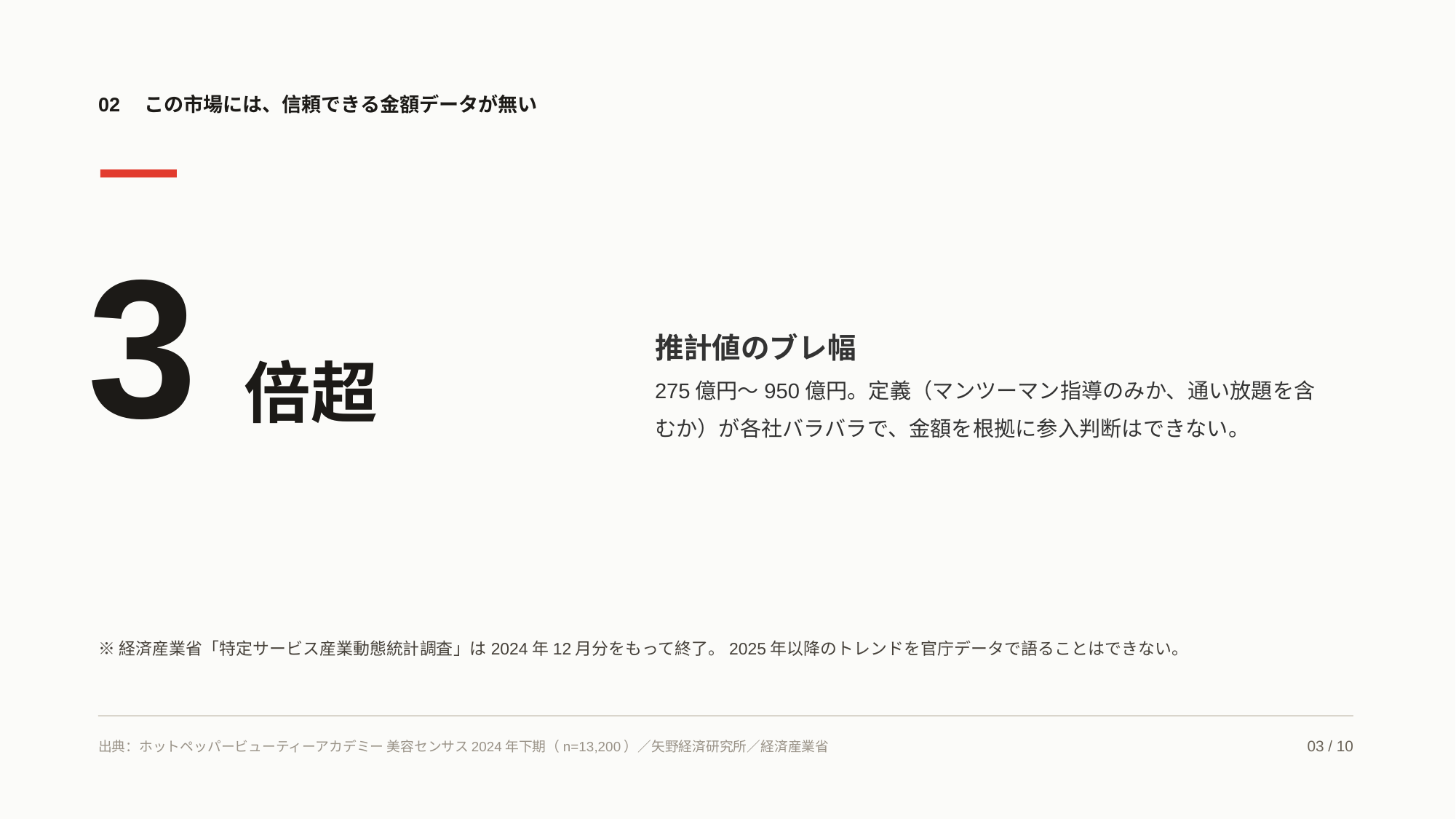

02　この市場には、信頼できる金額データが無い

3倍超
推計値のブレ幅
275億円〜950億円。定義（マンツーマン指導のみか、通い放題を含むか）が各社バラバラで、金額を根拠に参入判断はできない。
※経済産業省「特定サービス産業動態統計調査」は2024年12月分をもって終了。2025年以降のトレンドを官庁データで語ることはできない。

出典：ホットペッパービューティーアカデミー 美容センサス2024年下期（n=13,200）／矢野経済研究所／経済産業省
03 / 10